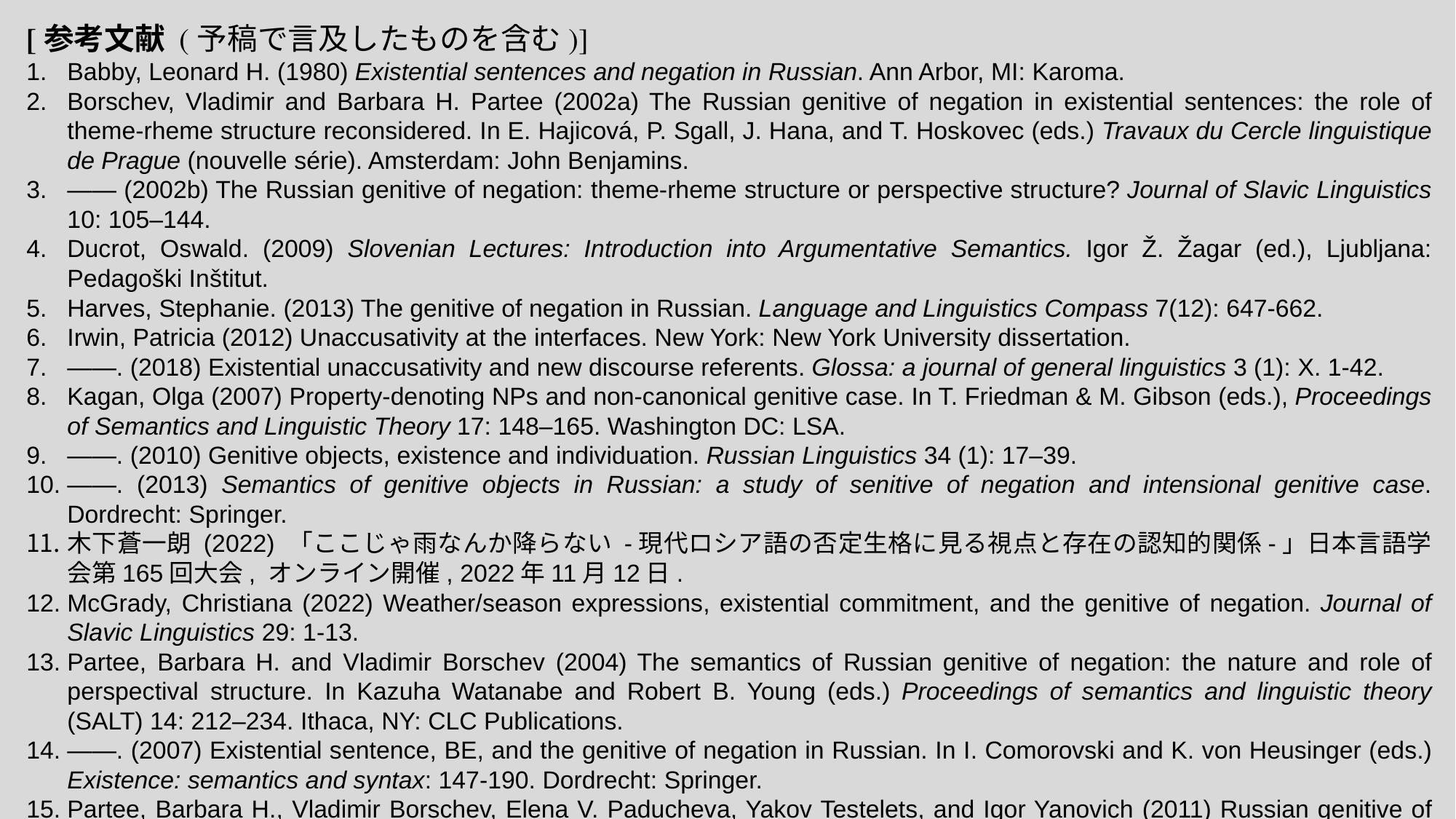

[参考文献 (予稿で言及したものを含む)]
Babby, Leonard H. (1980) Existential sentences and negation in Russian. Ann Arbor, MI: Karoma.
Borschev, Vladimir and Barbara H. Partee (2002a) The Russian genitive of negation in existential sentences: the role of theme-rheme structure reconsidered. In E. Hajicová, P. Sgall, J. Hana, and T. Hoskovec (eds.) Travaux du Cercle linguistique de Prague (nouvelle série). Amsterdam: John Benjamins.
—— (2002b) The Russian genitive of negation: theme-rheme structure or perspective structure? Journal of Slavic Linguistics 10: 105–144.
Ducrot, Oswald. (2009) Slovenian Lectures: Introduction into Argumentative Semantics. Igor Ž. Žagar (ed.), Ljubljana: Pedagoški Inštitut.
Harves, Stephanie. (2013) The genitive of negation in Russian. Language and Linguistics Compass 7(12): 647-662.
Irwin, Patricia (2012) Unaccusativity at the interfaces. New York: New York University dissertation.
——. (2018) Existential unaccusativity and new discourse referents. Glossa: a journal of general linguistics 3 (1): X. 1-42.
Kagan, Olga (2007) Property-denoting NPs and non-canonical genitive case. In T. Friedman & M. Gibson (eds.), Proceedings of Semantics and Linguistic Theory 17: 148–165. Washington DC: LSA.
——. (2010) Genitive objects, existence and individuation. Russian Linguistics 34 (1): 17–39.
——. (2013) Semantics of genitive objects in Russian: a study of senitive of negation and intensional genitive case. Dordrecht: Springer.
木下蒼一朗 (2022) 「ここじゃ雨なんか降らない -現代ロシア語の否定生格に見る視点と存在の認知的関係-」日本言語学会第165回大会, オンライン開催, 2022年11月12日.
McGrady, Christiana (2022) Weather/season expressions, existential commitment, and the genitive of negation. Journal of Slavic Linguistics 29: 1-13.
Partee, Barbara H. and Vladimir Borschev (2004) The semantics of Russian genitive of negation: the nature and role of perspectival structure. In Kazuha Watanabe and Robert B. Young (eds.) Proceedings of semantics and linguistic theory (SALT) 14: 212–234. Ithaca, NY: CLC Publications.
——. (2007) Existential sentence, BE, and the genitive of negation in Russian. In I. Comorovski and K. von Heusinger (eds.) Existence: semantics and syntax: 147-190. Dordrecht: Springer.
Partee, Barbara H., Vladimir Borschev, Elena V. Paducheva, Yakov Testelets, and Igor Yanovich (2011) Russian genitive of negation alternations: The role of verb semantics. Scando-Slavica 57 (2): 135–159.